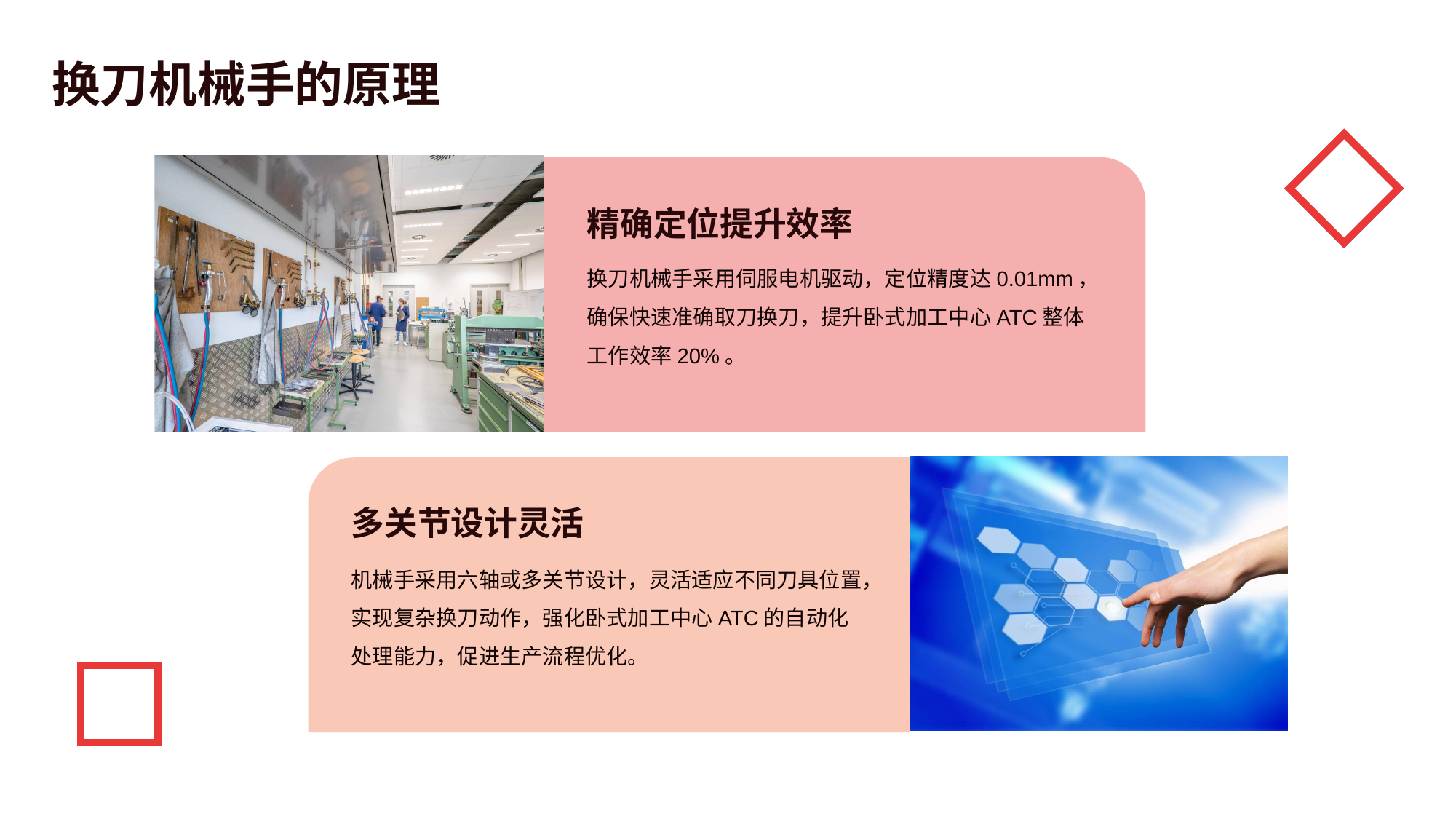

换刀机械手的原理

精确定位提升效率
换刀机械手采用伺服电机驱动，定位精度达0.01mm，确保快速准确取刀换刀，提升卧式加工中心ATC整体工作效率20%。

多关节设计灵活
机械手采用六轴或多关节设计，灵活适应不同刀具位置，实现复杂换刀动作，强化卧式加工中心ATC的自动化处理能力，促进生产流程优化。